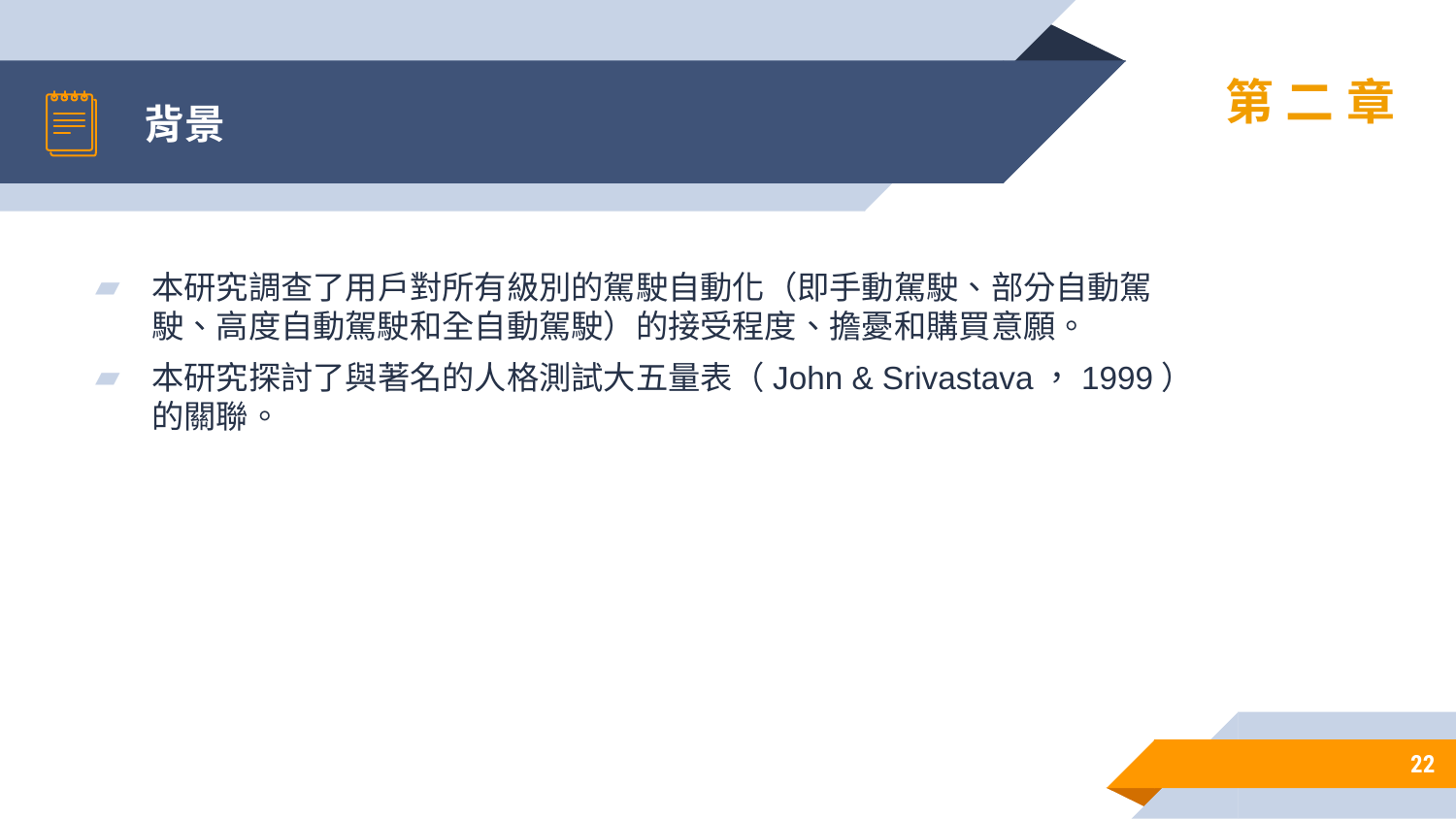

# 背景
第二章

本研究調查了用戶對所有級別的駕駛自動化（即手動駕駛、部分自動駕駛、高度自動駕駛和全自動駕駛）的接受程度、擔憂和購買意願。
本研究探討了與著名的人格測試大五量表（John & Srivastava，1999）的關聯。

22